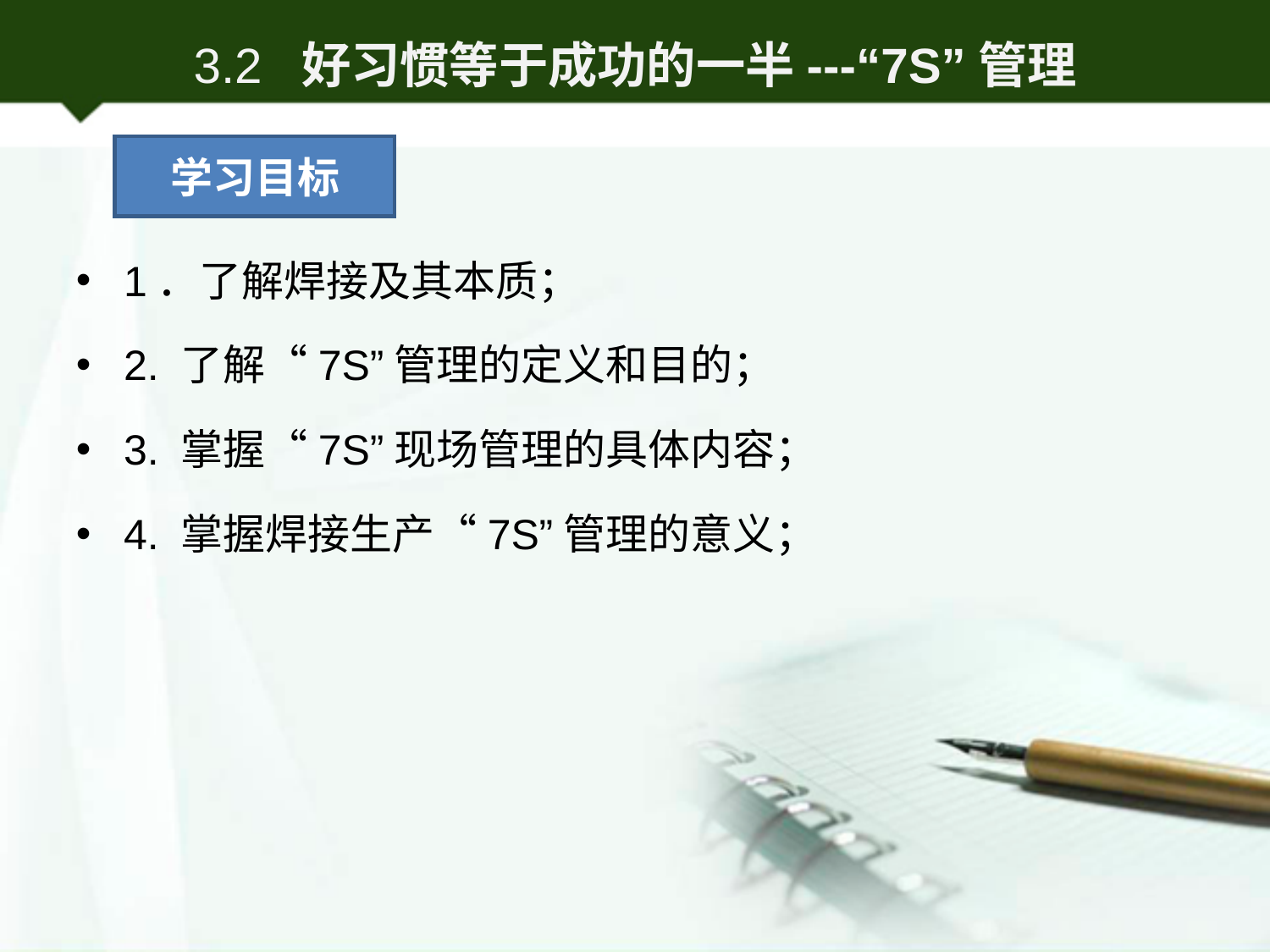

3.2  好习惯等于成功的一半---“7S”管理
学习目标
1．了解焊接及其本质；
2. 了解“7S”管理的定义和目的；
3. 掌握“7S”现场管理的具体内容；
4. 掌握焊接生产“7S”管理的意义；